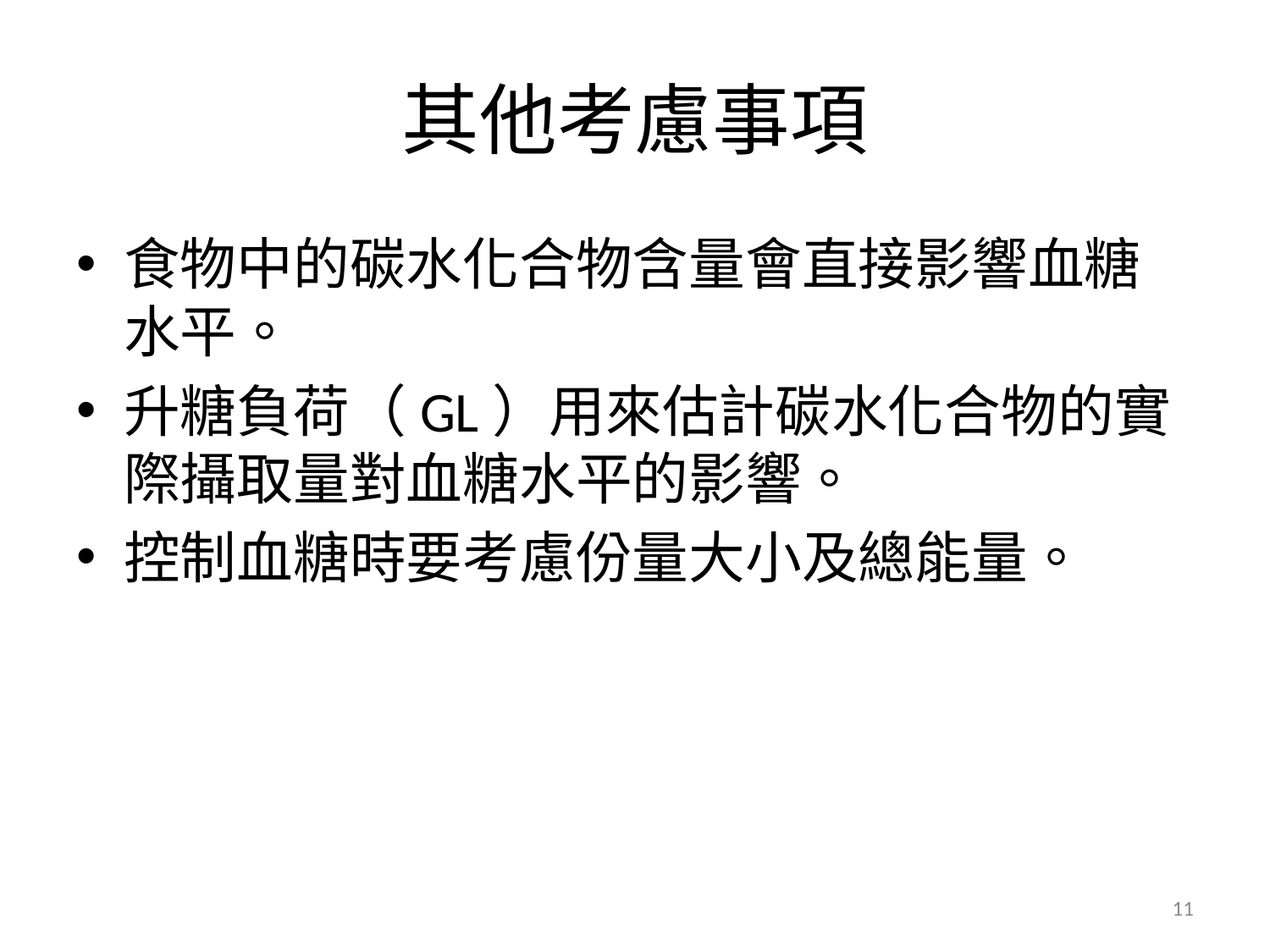

# 其他考慮事項
食物中的碳水化合物含量會直接影響血糖水平。
升糖負荷（GL）用來估計碳水化合物的實際攝取量對血糖水平的影響。
控制血糖時要考慮份量大小及總能量。
11